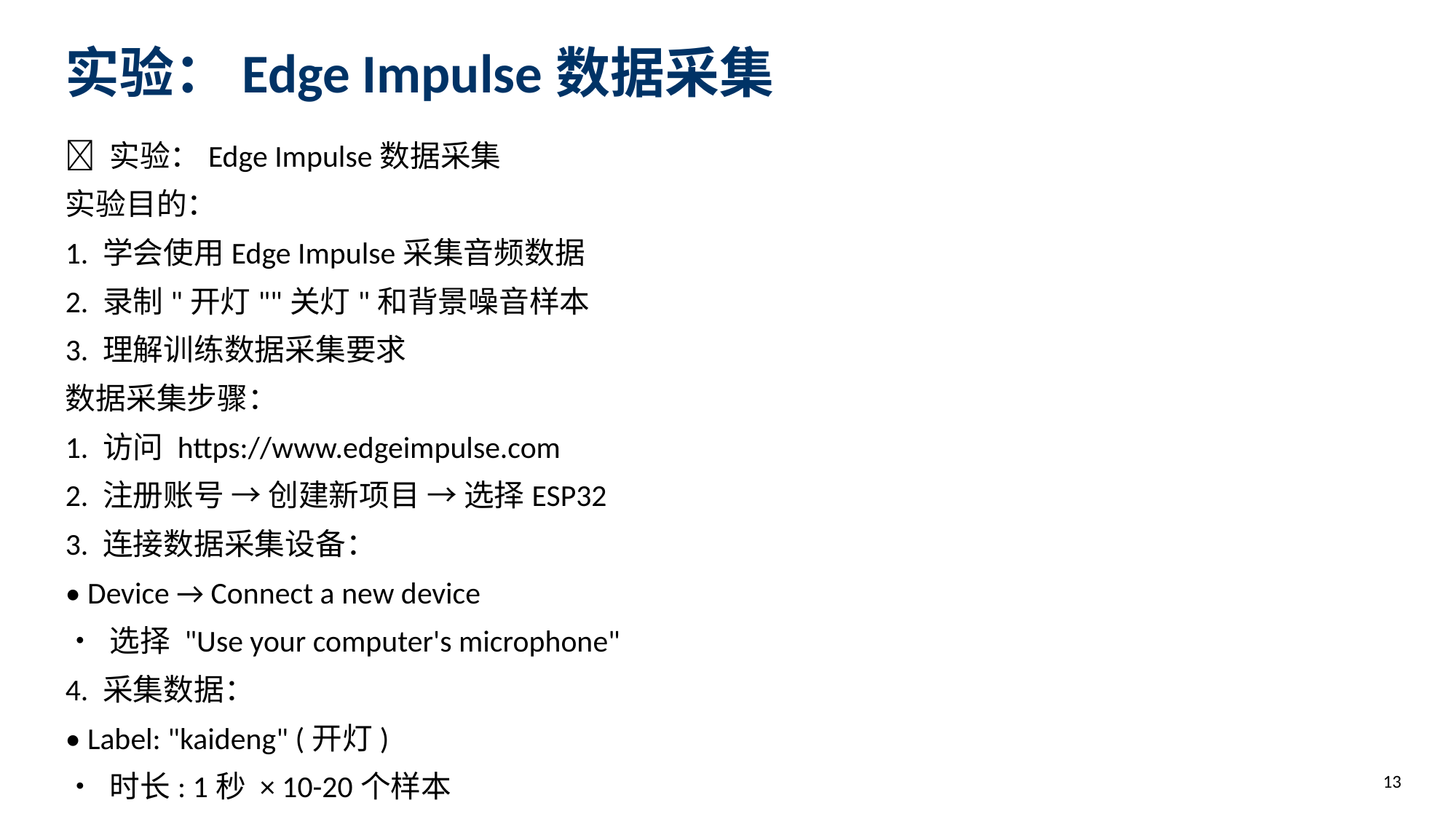

实验：Edge Impulse数据采集
🧪 实验：Edge Impulse数据采集
实验目的：
1. 学会使用Edge Impulse采集音频数据
2. 录制"开灯""关灯"和背景噪音样本
3. 理解训练数据采集要求
数据采集步骤：
1. 访问 https://www.edgeimpulse.com
2. 注册账号 → 创建新项目 → 选择ESP32
3. 连接数据采集设备：
• Device → Connect a new device
• 选择 "Use your computer's microphone"
4. 采集数据：
• Label: "kaideng" (开灯)
• 时长: 1秒 × 10-20个样本
• Label: "guandeng" (关灯)
• 时长: 1秒 × 10-20个样本
• Label: "_noise_" (背景噪音)
• 时长: 5分钟
⚠️ 注意：尽量多采集不同人的、不同语调的数据！
13